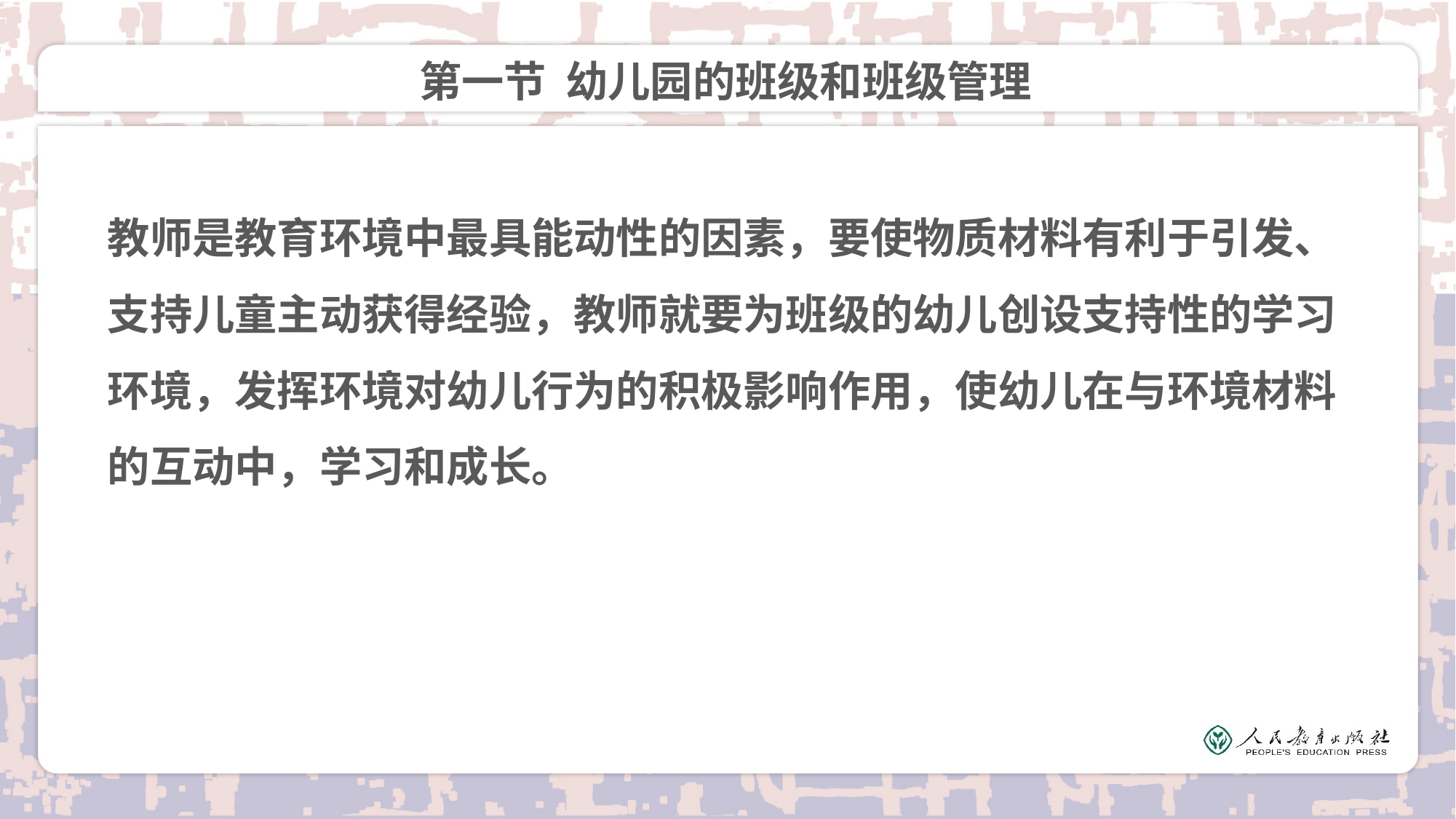

# 第一节  幼儿园的班级和班级管理
教师是教育环境中最具能动性的因素，要使物质材料有利于引发、支持儿童主动获得经验，教师就要为班级的幼儿创设支持性的学习环境，发挥环境对幼儿行为的积极影响作用，使幼儿在与环境材料的互动中，学习和成长。